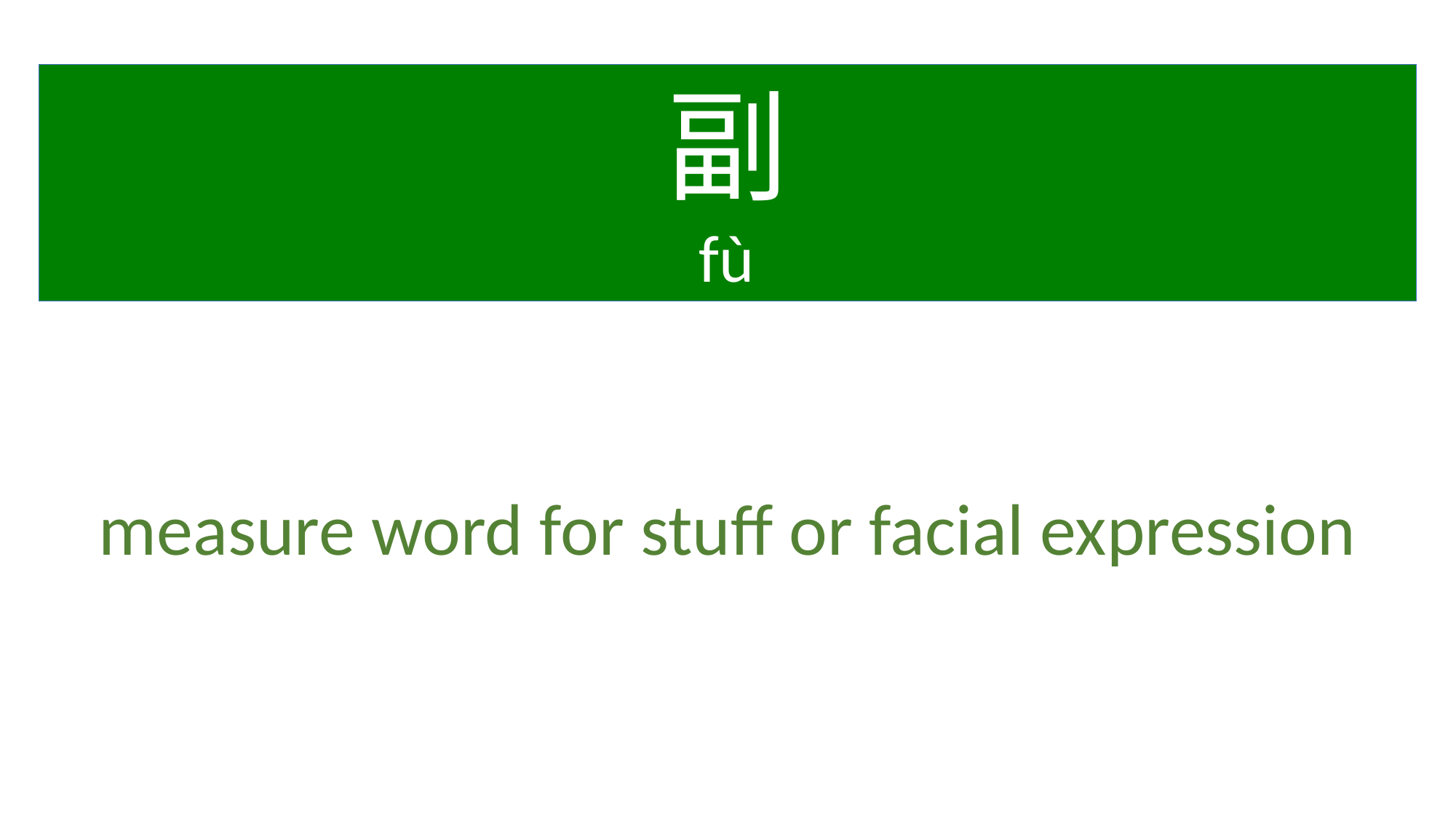

副
                                           fù
measure word for stuff or facial expression